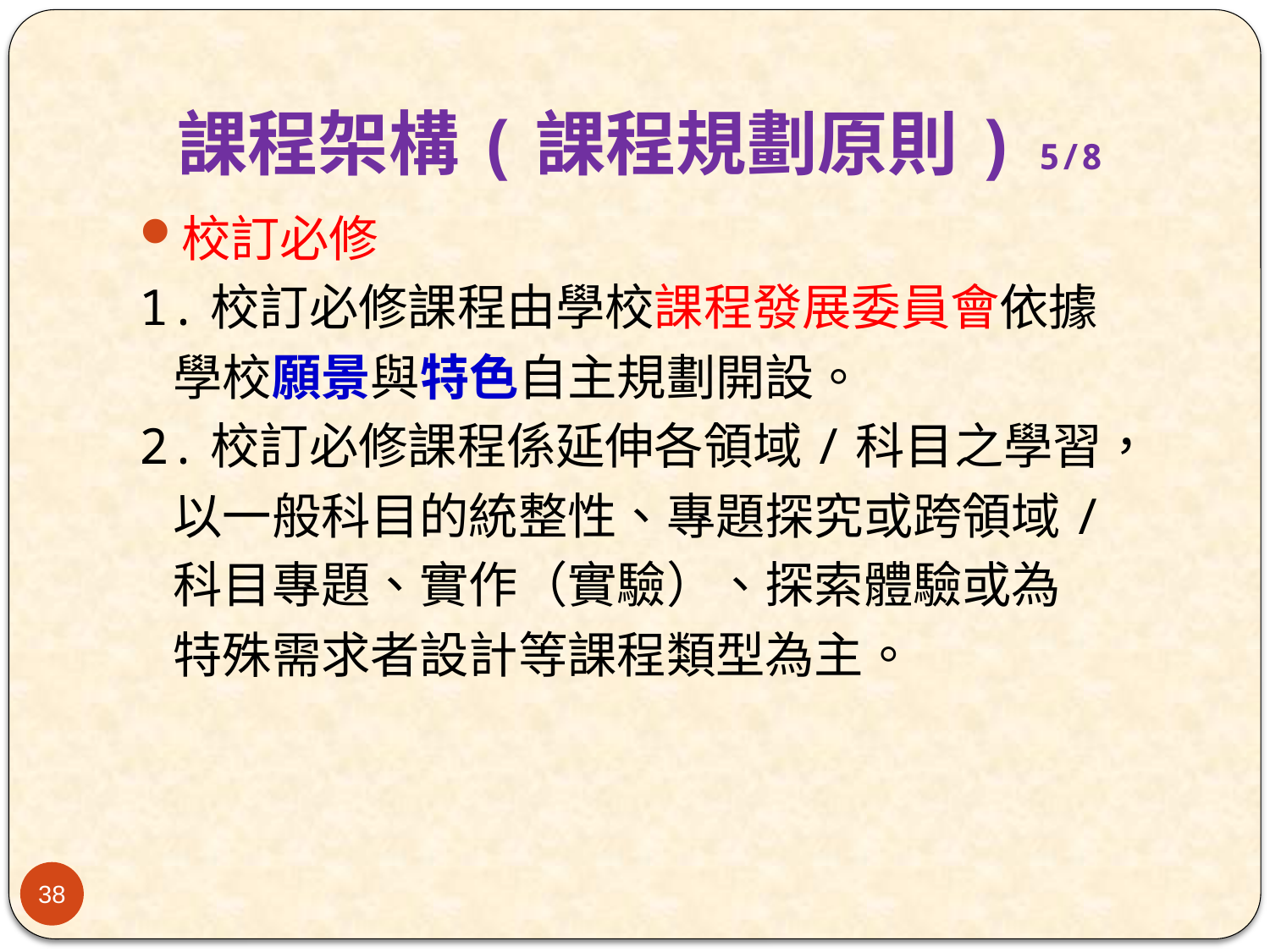

# 課程架構(課程規劃原則) 5/8
校訂必修
1.校訂必修課程由學校課程發展委員會依據
  學校願景與特色自主規劃開設。
2.校訂必修課程係延伸各領域/科目之學習，
  以一般科目的統整性、專題探究或跨領域/
  科目專題、實作（實驗）、探索體驗或為
  特殊需求者設計等課程類型為主。
38